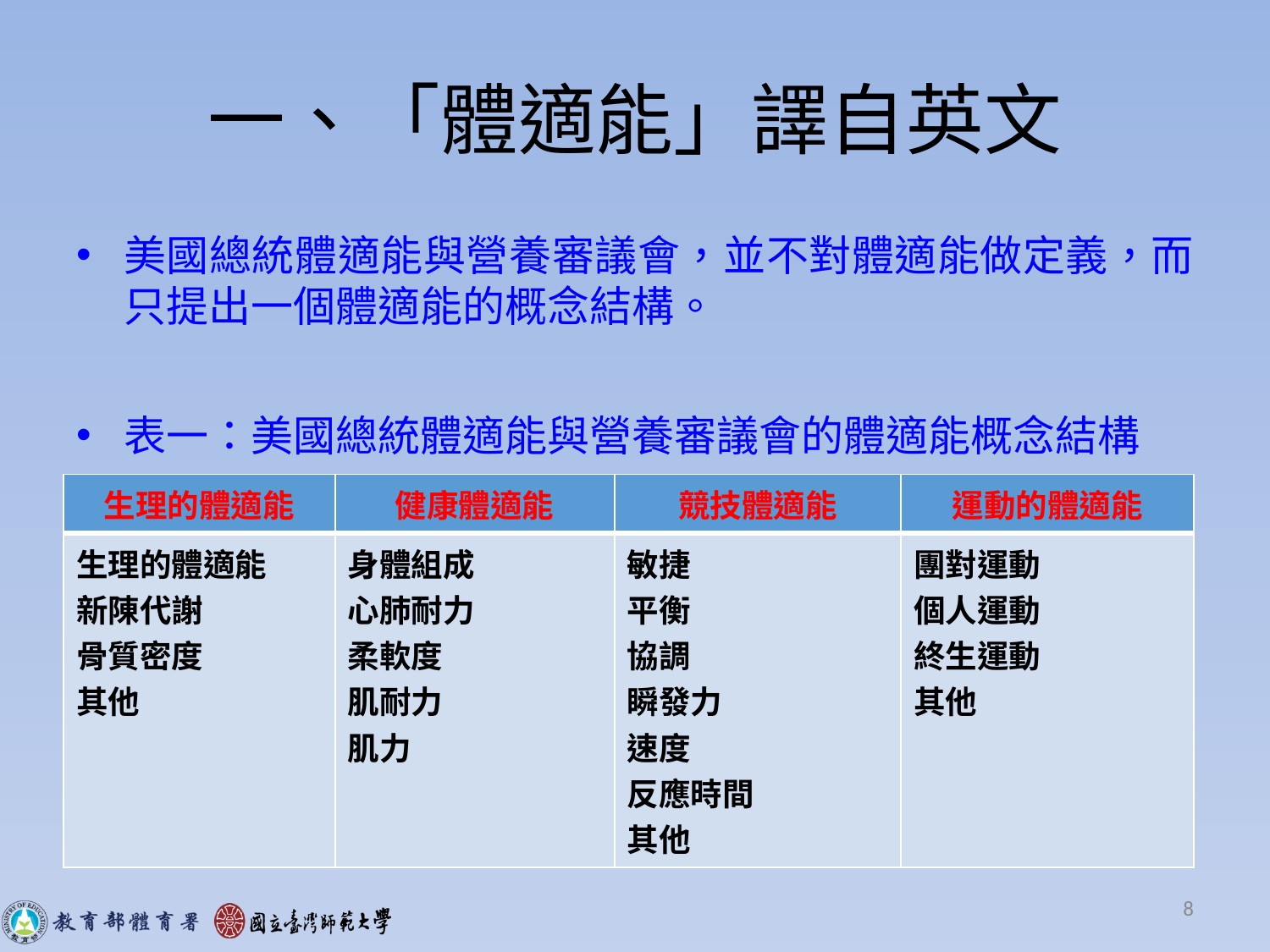

# 一、「體適能」譯自英文
美國總統體適能與營養審議會，並不對體適能做定義，而只提出一個體適能的概念結構。

表一：美國總統體適能與營養審議會的體適能概念結構

來源：許義雄 (2017)。現代體育學原理下冊。新北市：揚智文化。

| 生理的體適能 | 健康體適能 | 競技體適能 | 運動的體適能 |
| --- | --- | --- | --- |
| 生理的體適能 新陳代謝 骨質密度 其他 | 身體組成 心肺耐力 柔軟度 肌耐力 肌力 | 敏捷 平衡 協調 瞬發力 速度 反應時間 其他 | 團對運動 個人運動 終生運動 其他 |
8